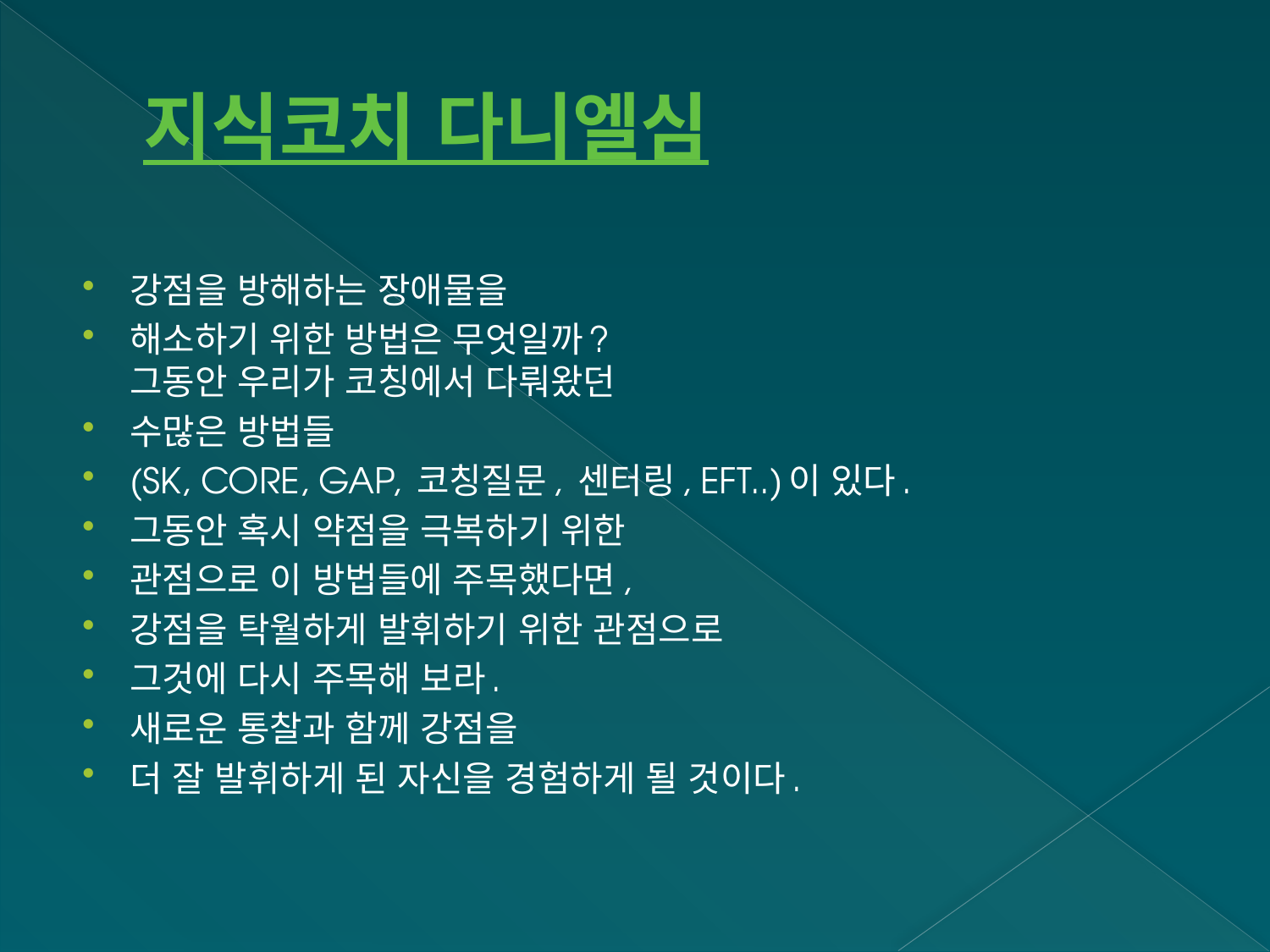

# 지식코치 다니엘심
강점을 방해하는 장애물을
해소하기 위한 방법은 무엇일까?
그동안 우리가 코칭에서 다뤄왔던
수많은 방법들
(SK, CORE, GAP, 코칭질문, 센터링, EFT..)이 있다.
그동안 혹시 약점을 극복하기 위한
관점으로 이 방법들에 주목했다면,
강점을 탁월하게 발휘하기 위한 관점으로
그것에 다시 주목해 보라.
새로운 통찰과 함께 강점을
더 잘 발휘하게 된 자신을 경험하게 될 것이다.